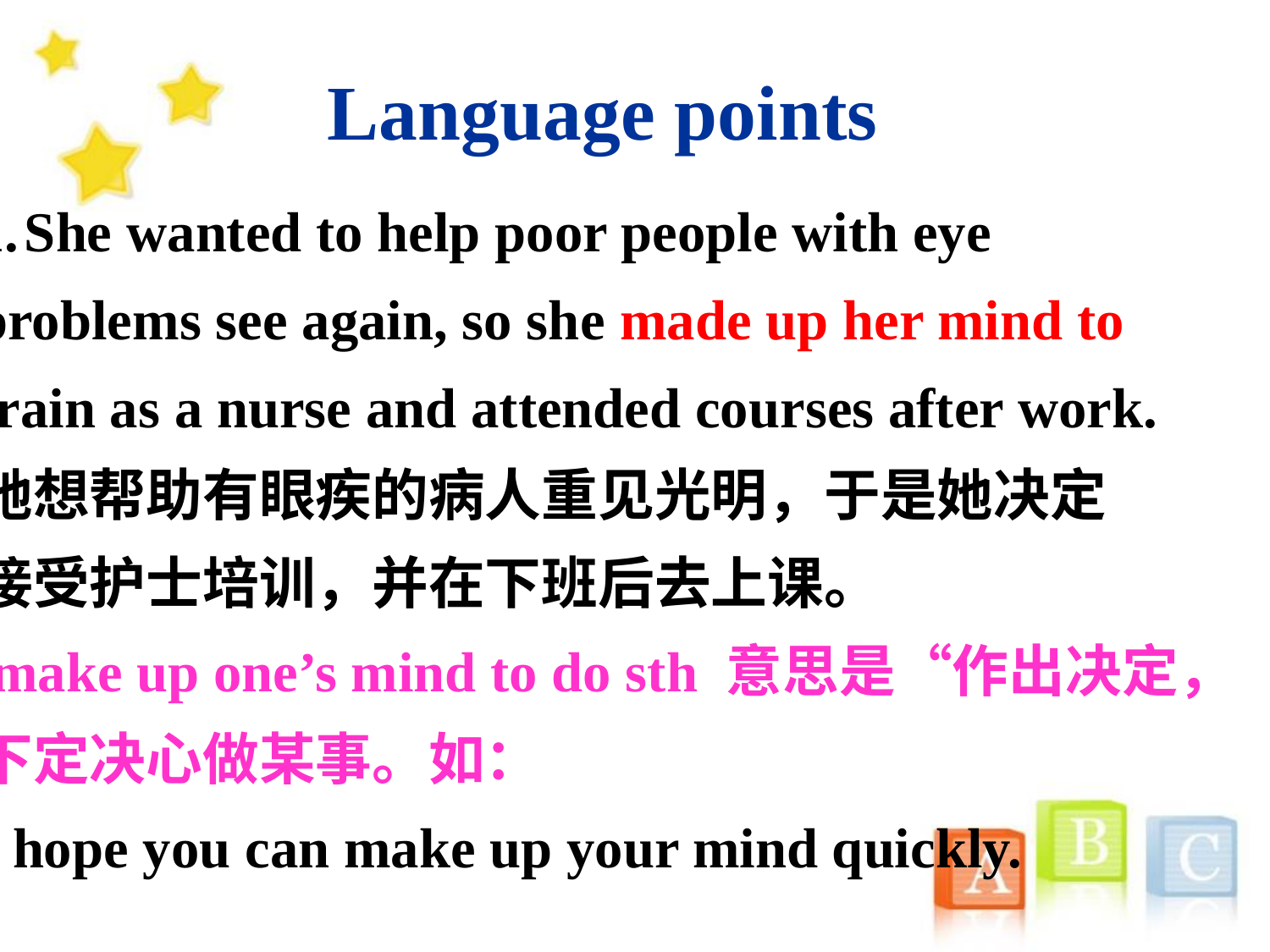

Language points
She wanted to help poor people with eye
problems see again, so she made up her mind to
train as a nurse and attended courses after work.
她想帮助有眼疾的病人重见光明，于是她决定
接受护士培训，并在下班后去上课。
 make up one’s mind to do sth 意思是“作出决定，
下定决心做某事。如：
I hope you can make up your mind quickly.